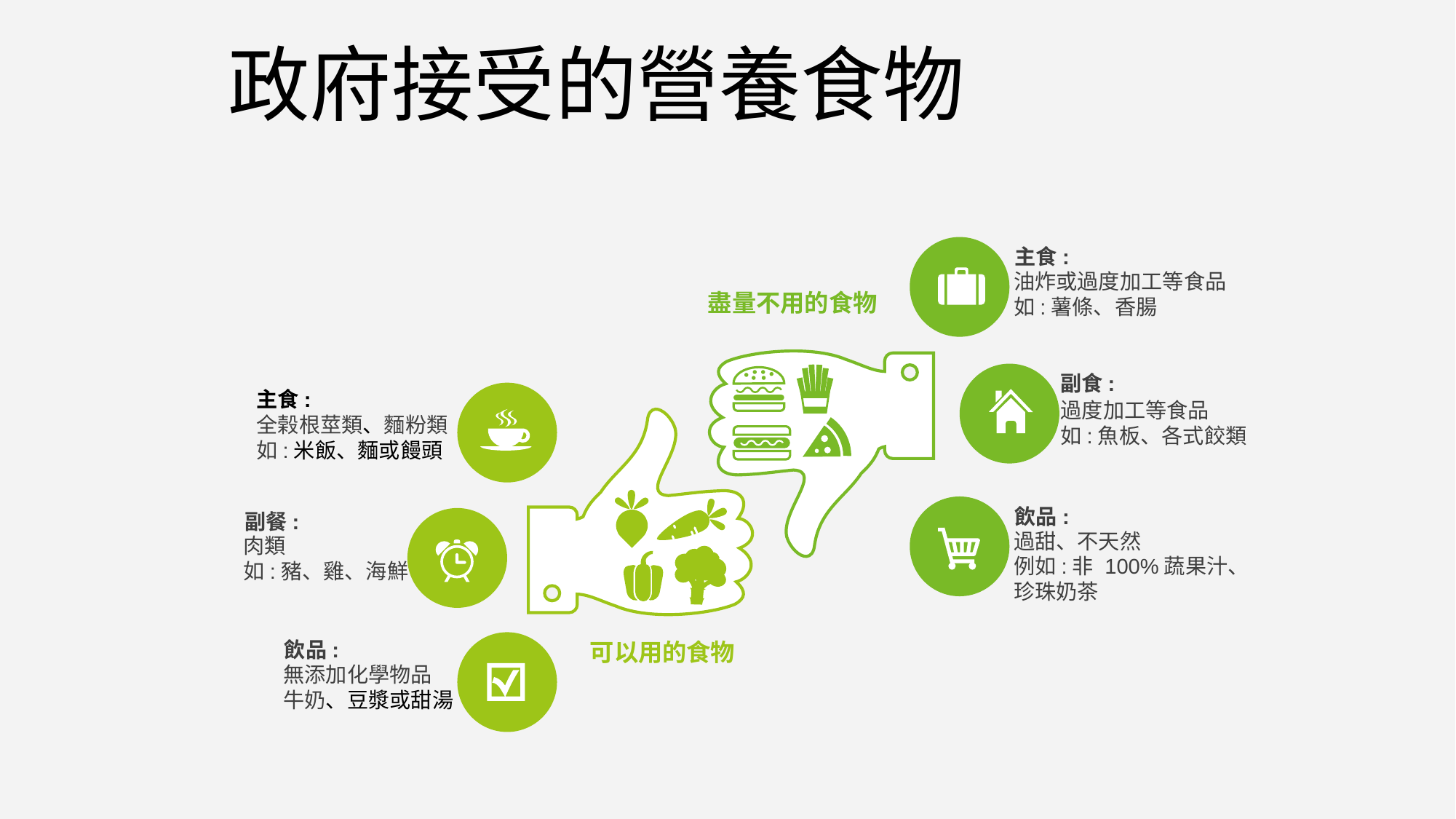

政府接受的營養食物

主食:
油炸或過度加工等食品
如:薯條、香腸

盡量不用的食物

副食:
過度加工等食品
如:魚板、各式餃類

主食:
全榖根莖類、麵粉類
如:米飯、麵或饅頭

飲品:
過甜、不天然
例如:非 100%蔬果汁、珍珠奶茶
副餐:

肉類
如:豬、雞、海鮮

飲品:
無添加化學物品
牛奶、豆漿或甜湯
可以用的食物